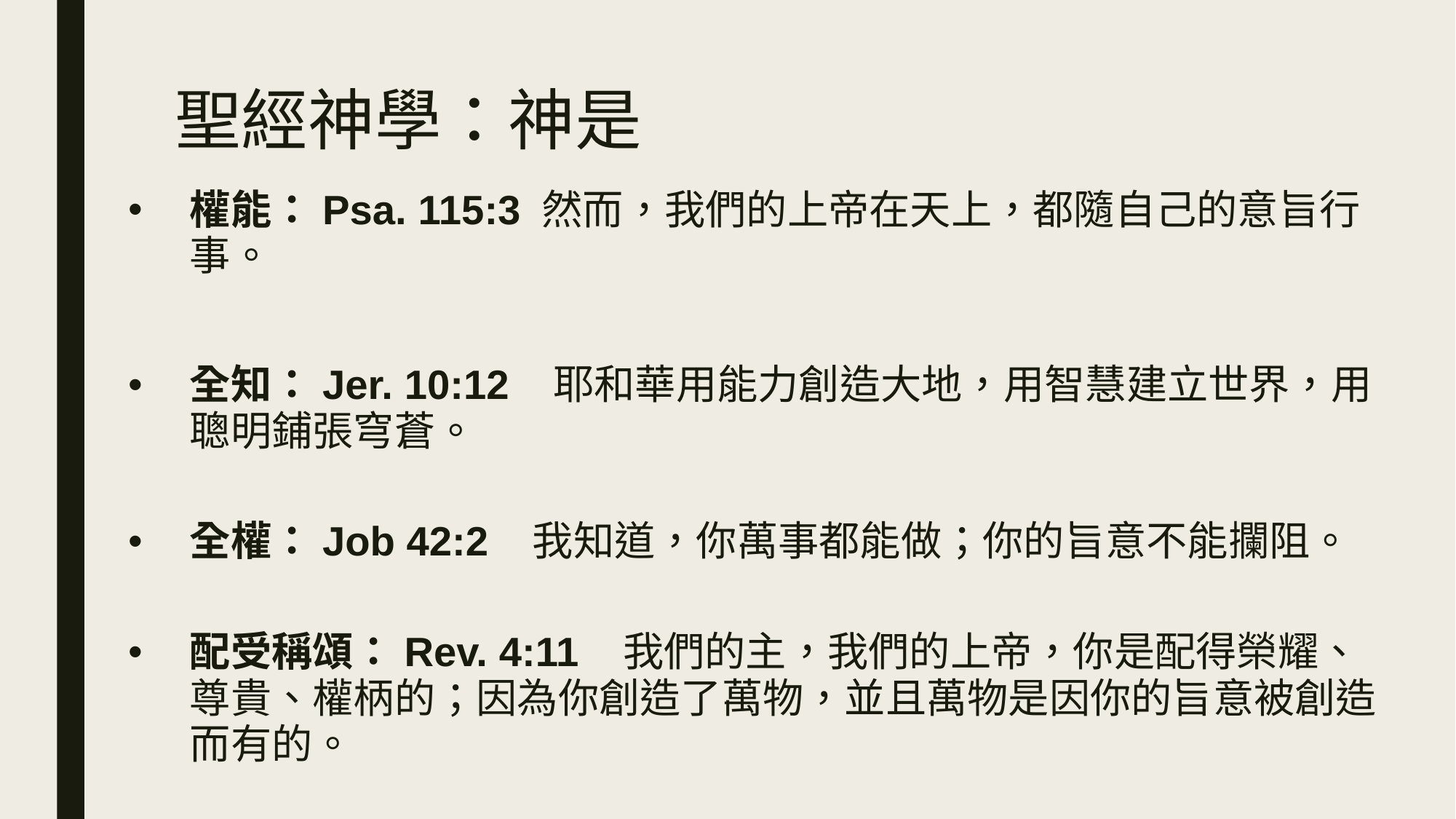

# 聖經神學：神是
權能：Psa. 115:3 然而，我們的上帝在天上，都隨自己的意旨行事。

全知：Jer. 10:12   耶和華用能力創造大地，用智慧建立世界，用聰明鋪張穹蒼。
全權：Job 42:2   我知道，你萬事都能做；你的旨意不能攔阻。
配受稱頌：Rev. 4:11   我們的主，我們的上帝，你是配得榮耀、尊貴、權柄的；因為你創造了萬物，並且萬物是因你的旨意被創造而有的。